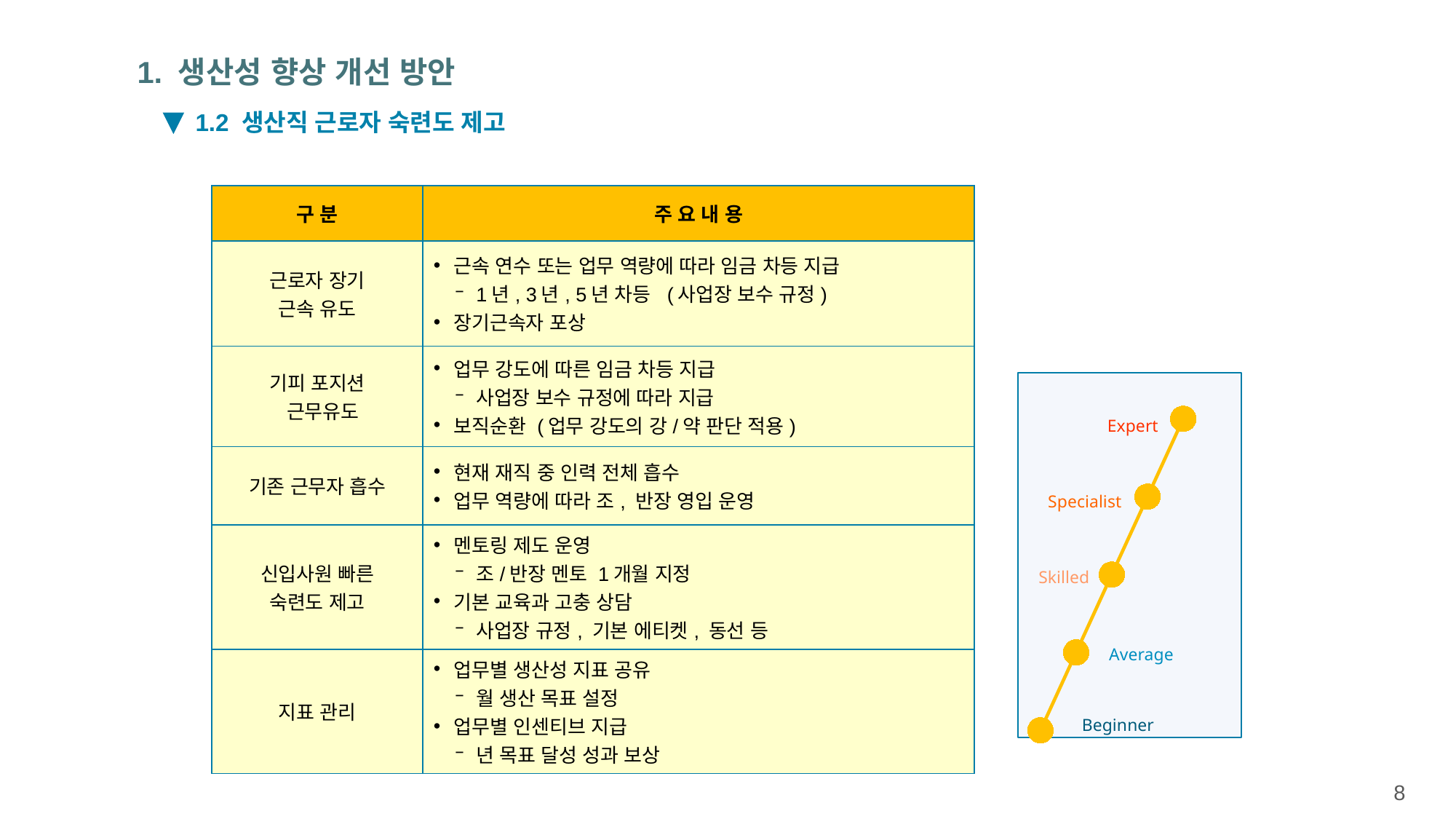

# 1. 생산성 향상 개선 방안
1.2 생산직 근로자 숙련도 제고

| 구 분 | 주 요 내 용 |
| --- | --- |
| 근로자 장기 근속 유도 | 근속 연수 또는 업무 역량에 따라 임금 차등 지급 1년, 3년, 5년 차등 (사업장 보수 규정) 장기근속자 포상 |
| 기피 포지션 근무유도 | 업무 강도에 따른 임금 차등 지급 사업장 보수 규정에 따라 지급 보직순환 (업무 강도의 강/약 판단 적용) |
| 기존 근무자 흡수 | 현재 재직 중 인력 전체 흡수 업무 역량에 따라 조, 반장 영입 운영 |
| 신입사원 빠른 숙련도 제고 | 멘토링 제도 운영 조/반장 멘토 1개월 지정 기본 교육과 고충 상담 사업장 규정, 기본 에티켓, 동선 등 |
| 지표 관리 | 업무별 생산성 지표 공유 월 생산 목표 설정 업무별 인센티브 지급 년 목표 달성 성과 보상 |

### Chart

| Category | Time |
|---|---|
| 0 | 0.0 |
| 1 | 1.0 |
| 2 | 2.0 |
| 3 | 3.0 |
| 4 | 4.0 |
|  | None |
Expert
Specialist
Skilled
Average
Beginner
8